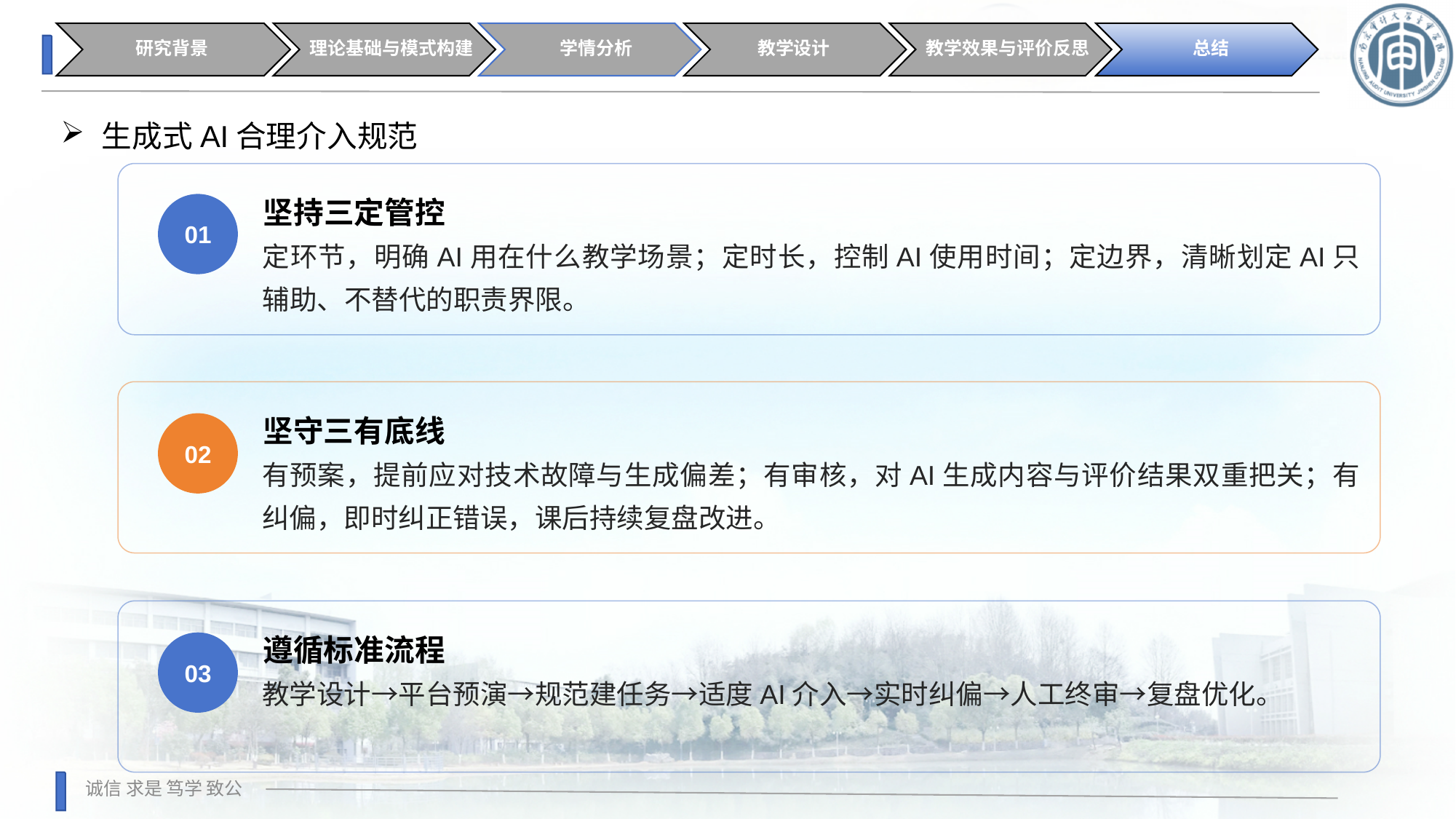

研究背景
理论基础与模式构建
学情分析
教学设计
教学效果与评价反思
总结
生成式AI合理介入规范

坚持三定管控
01
定环节，明确AI用在什么教学场景；定时长，控制AI使用时间；定边界，清晰划定AI只辅助、不替代的职责界限。

坚守三有底线
02
有预案，提前应对技术故障与生成偏差；有审核，对AI生成内容与评价结果双重把关；有纠偏，即时纠正错误，课后持续复盘改进。

遵循标准流程
03
教学设计→平台预演→规范建任务→适度AI介入→实时纠偏→人工终审→复盘优化。